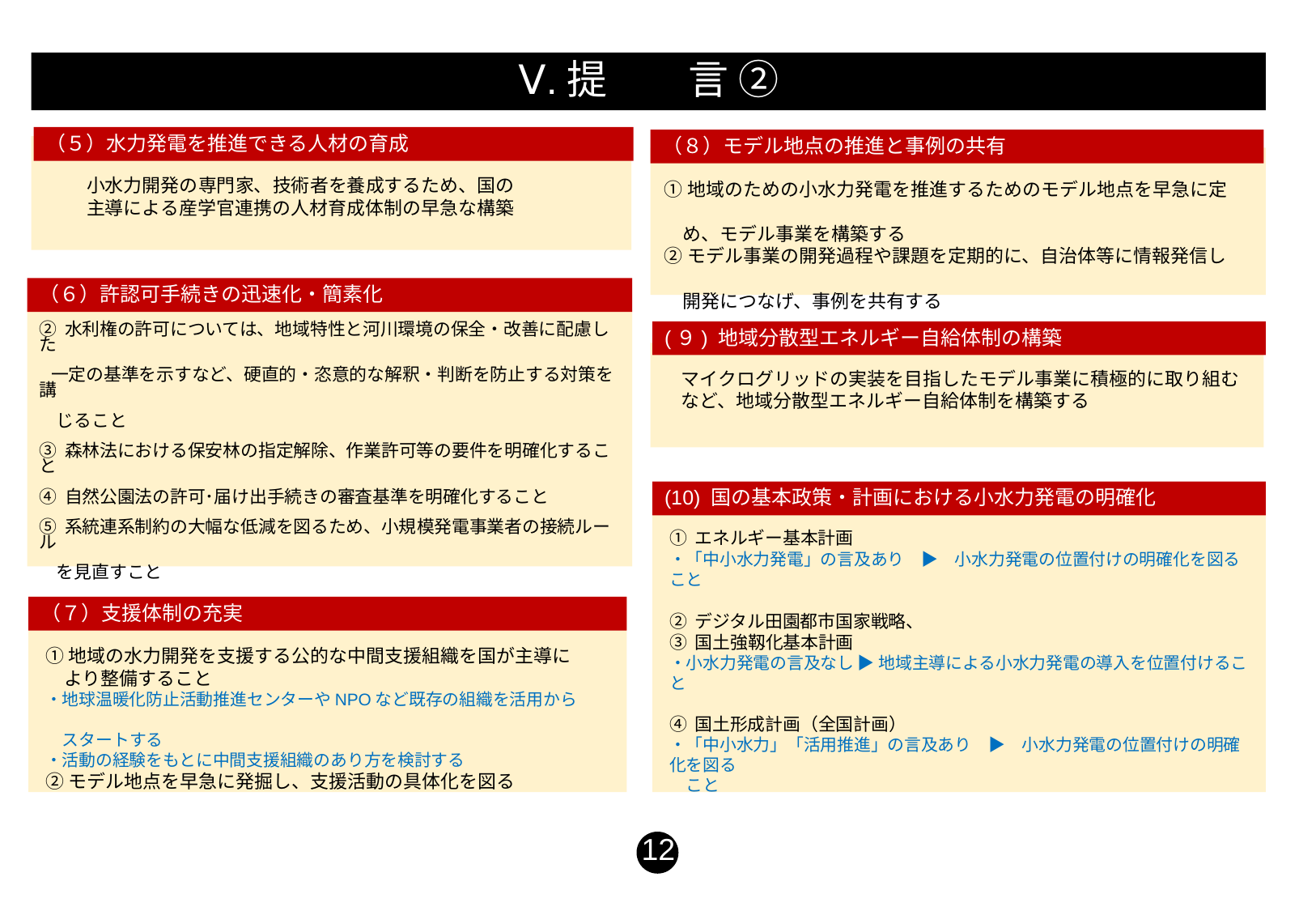

Ⅴ.提　　言 ②
（５）水力発電を推進できる人材の育成
（８）モデル地点の推進と事例の共有

小水力開発の専門家、技術者を養成するため、国の主導による産学官連携の人材育成体制の早急な構築
①地域のための小水力発電を推進するためのモデル地点を早急に定
　め、モデル事業を構築する
②モデル事業の開発過程や課題を定期的に、自治体等に情報発信し
　開発につなげ、事例を共有する
（６）許認可手続きの迅速化・簡素化
① 河川法の目的（第1条）に「地域振興」を加えること

② 水利権の許可については、地域特性と河川環境の保全・改善に配慮した

  一定の基準を示すなど、硬直的・恣意的な解釈・判断を防止する対策を講

　じること

③ 森林法における保安林の指定解除、作業許可等の要件を明確化すること

④ 自然公園法の許可･届け出手続きの審査基準を明確化すること

⑤ 系統連系制約の大幅な低減を図るため、小規模発電事業者の接続ルール

　を見直すこと
(９) 地域分散型エネルギー自給体制の構築

マイクログリッドの実装を目指したモデル事業に積極的に取り組むなど、地域分散型エネルギー自給体制を構築する
(10) 国の基本政策・計画における小水力発電の明確化

① エネルギー基本計画
・「中小水力発電」の言及あり　▶　小水力発電の位置付けの明確化を図ること

② デジタル田園都市国家戦略、
③ 国土強靱化基本計画
・小水力発電の言及なし ▶ 地域主導による小水力発電の導入を位置付けること

④ 国土形成計画（全国計画）
・「中小水力」「活用推進」の言及あり　▶　小水力発電の位置付けの明確化を図る
　こと

（７）支援体制の充実

①地域の水力開発を支援する公的な中間支援組織を国が主導に
　より整備すること
・地球温暖化防止活動推進センターやNPOなど既存の組織を活用から
　スタートする
・活動の経験をもとに中間支援組織のあり方を検討する
②モデル地点を早急に発掘し、支援活動の具体化を図る
12